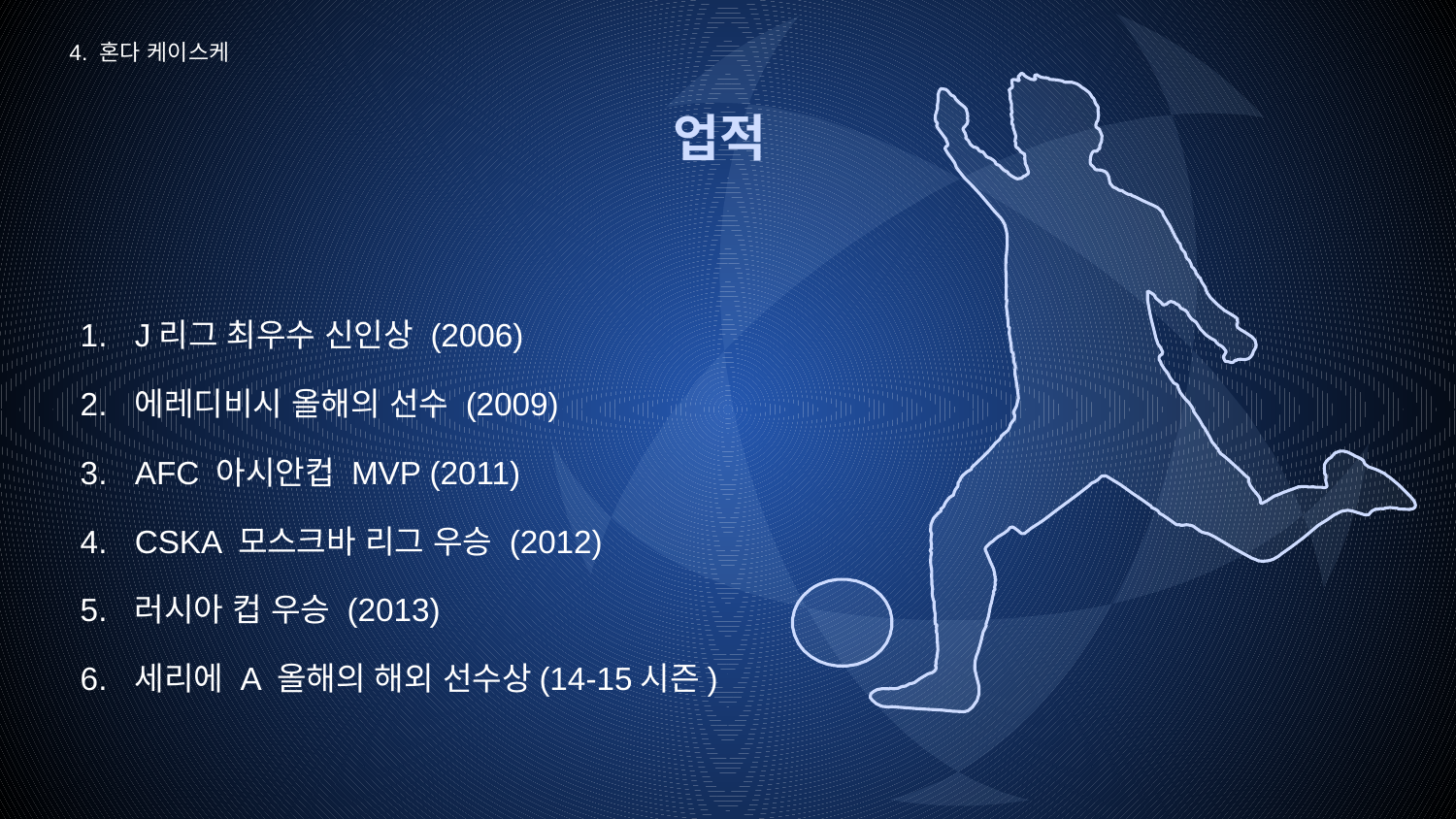

4. 혼다 케이스케

# 업적
J리그 최우수 신인상 (2006)
에레디비시 올해의 선수 (2009)
AFC 아시안컵 MVP (2011)
CSKA 모스크바 리그 우승 (2012)
러시아 컵 우승 (2013)
세리에 A 올해의 해외 선수상(14-15시즌)